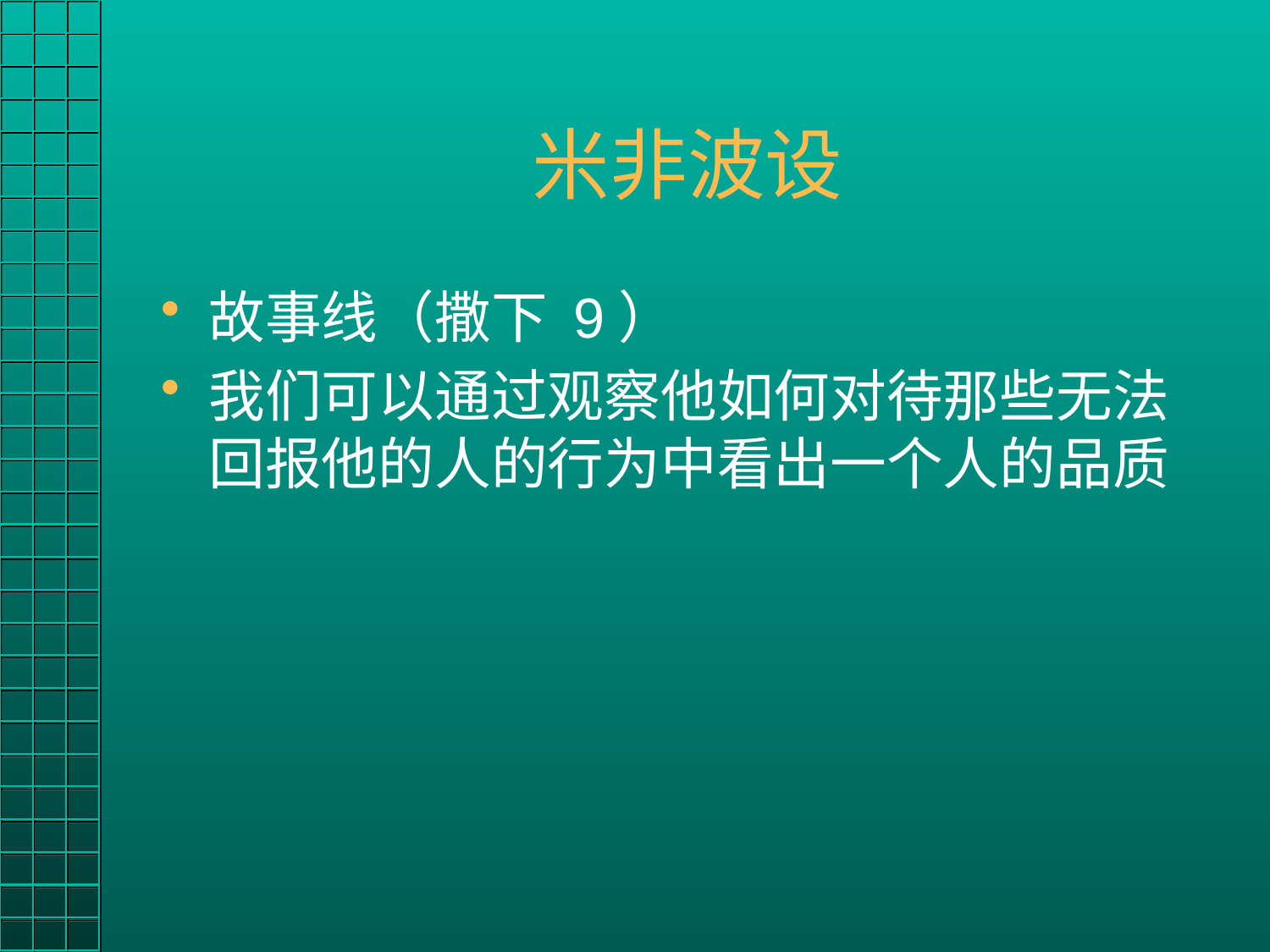

# 米非波设
故事线（撒下 9）
我们可以通过观察他如何对待那些无法回报他的人的行为中看出一个人的品质